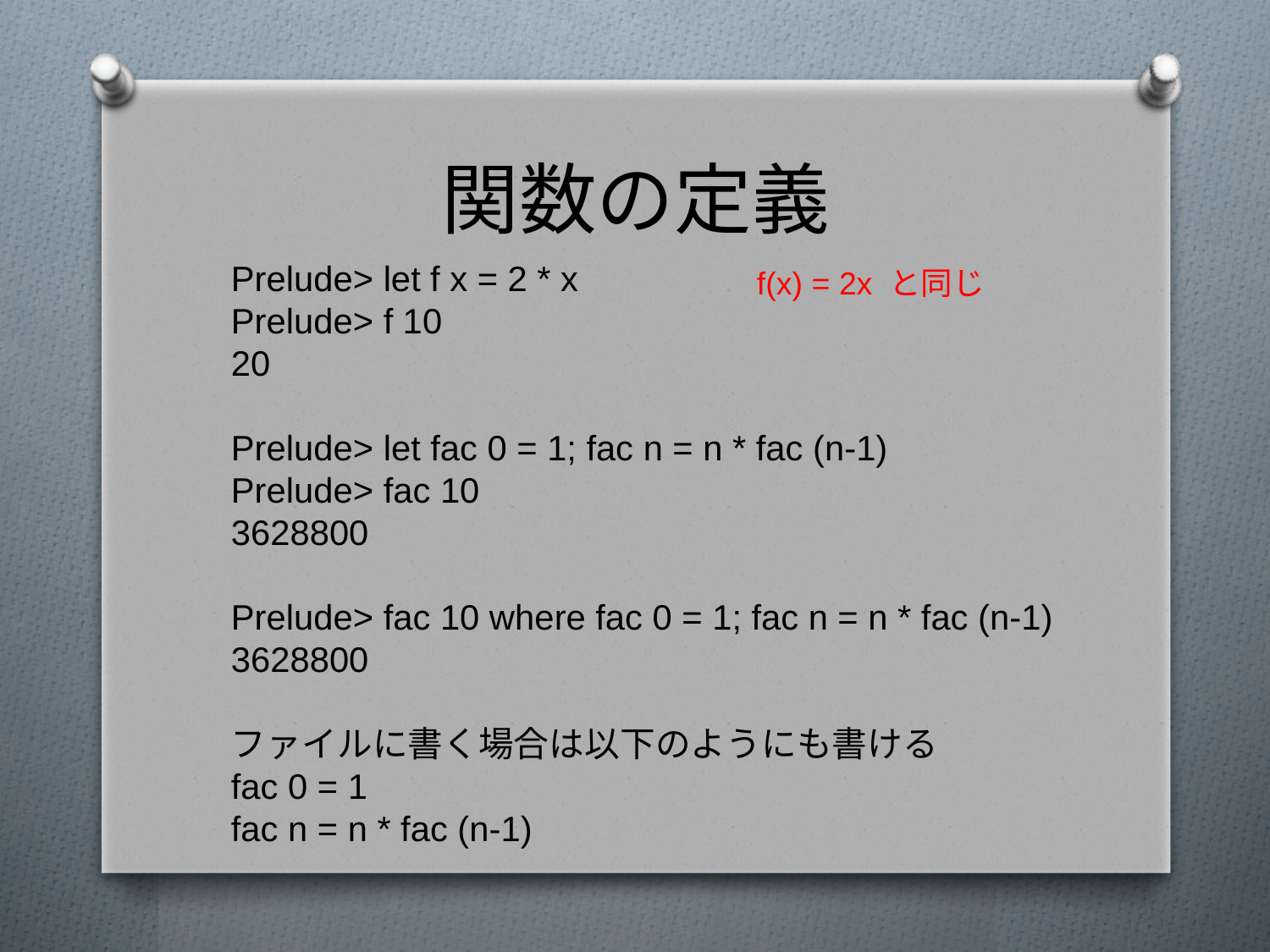

# 関数の定義
﻿﻿Prelude> let f x = 2 * x
Prelude> f 10
20

Prelude> let fac 0 = 1; fac n = n * fac (n-1)
Prelude> fac 10
3628800

Prelude> fac 10 where fac 0 = 1; fac n = n * fac (n-1)
3628800

ファイルに書く場合は以下のようにも書ける
fac 0 = 1
fac n = n * fac (n-1)
f(x) = 2x と同じ